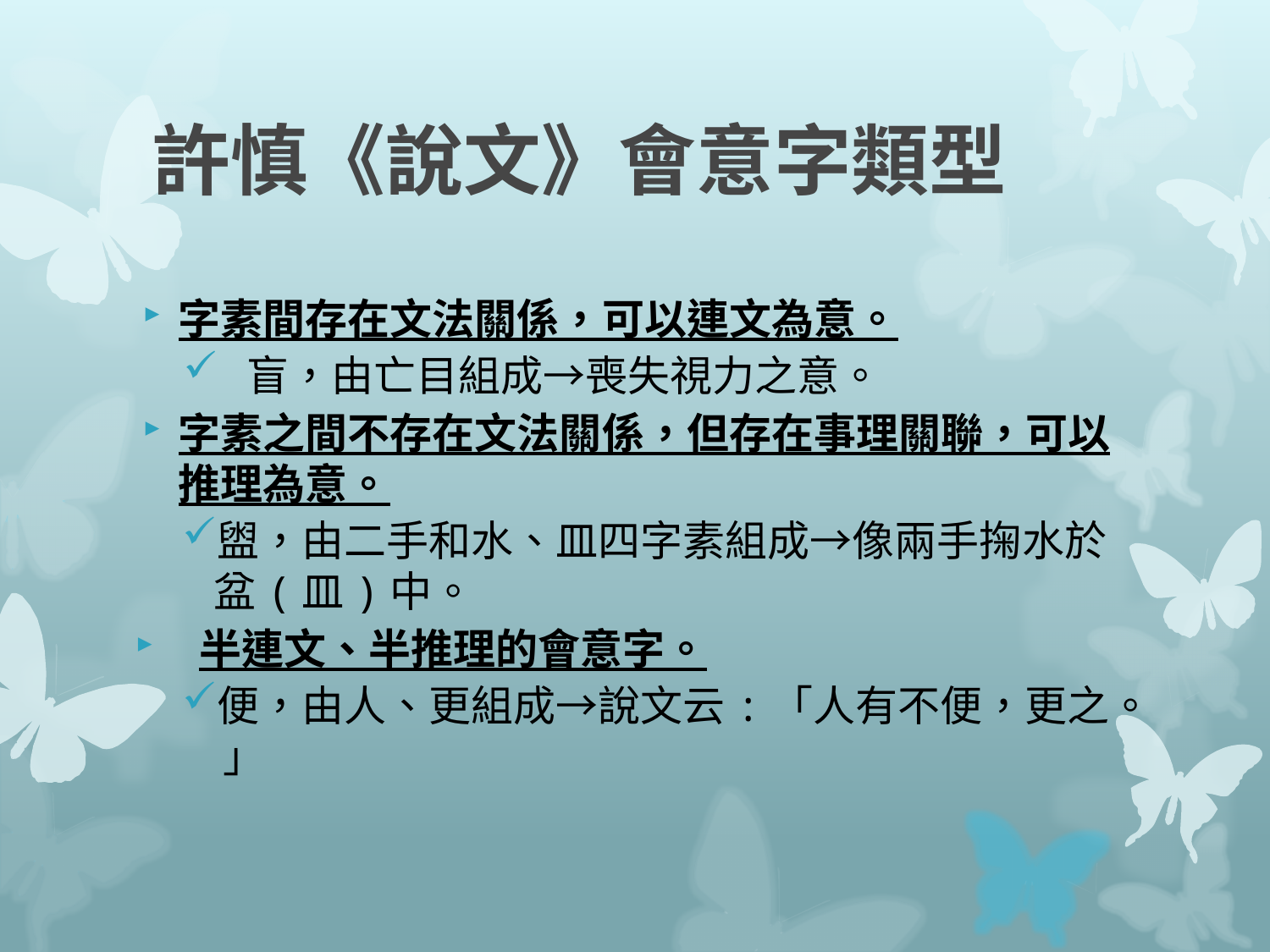

# 許慎《說文》會意字類型
字素間存在文法關係，可以連文為意。
盲，由亡目組成→喪失視力之意。
字素之間不存在文法關係，但存在事理關聯，可以推理為意。
盥，由二手和水、皿四字素組成→像兩手掬水於盆(皿)中。
半連文、半推理的會意字。
便，由人、更組成→說文云:「人有不便，更之。 」